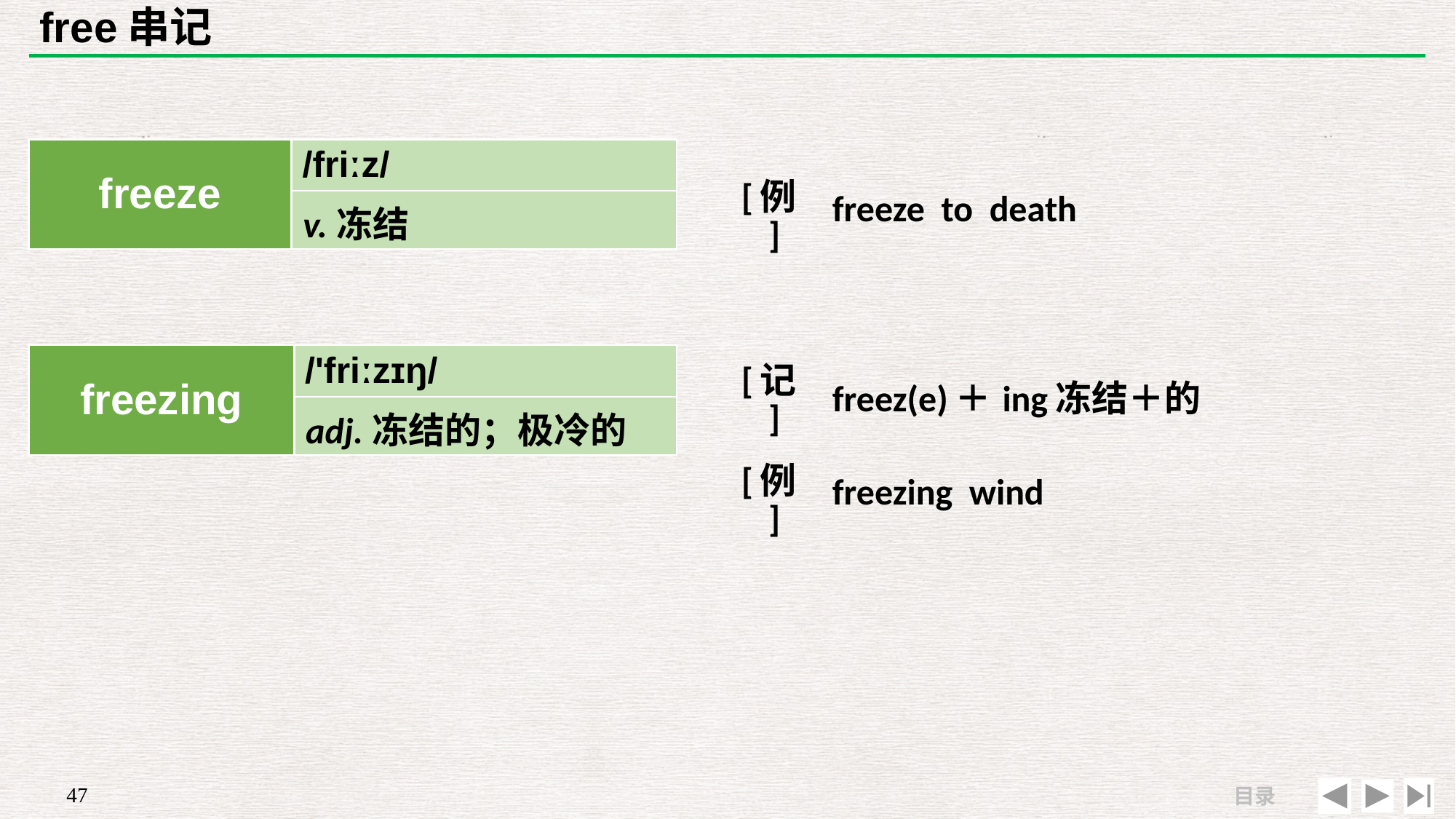

# free串记

|  |  |
| --- | --- |
| [例] | freeze to death |
| freeze | /friːz/ |
| --- | --- |
|  |  |
v.冻结
| freezing | /'friːzɪŋ/ |
| --- | --- |
|  |  |
| [记] | freez(e)＋ing冻结＋的 |
| --- | --- |
| [例] | freezing wind |
adj.冻结的；极冷的